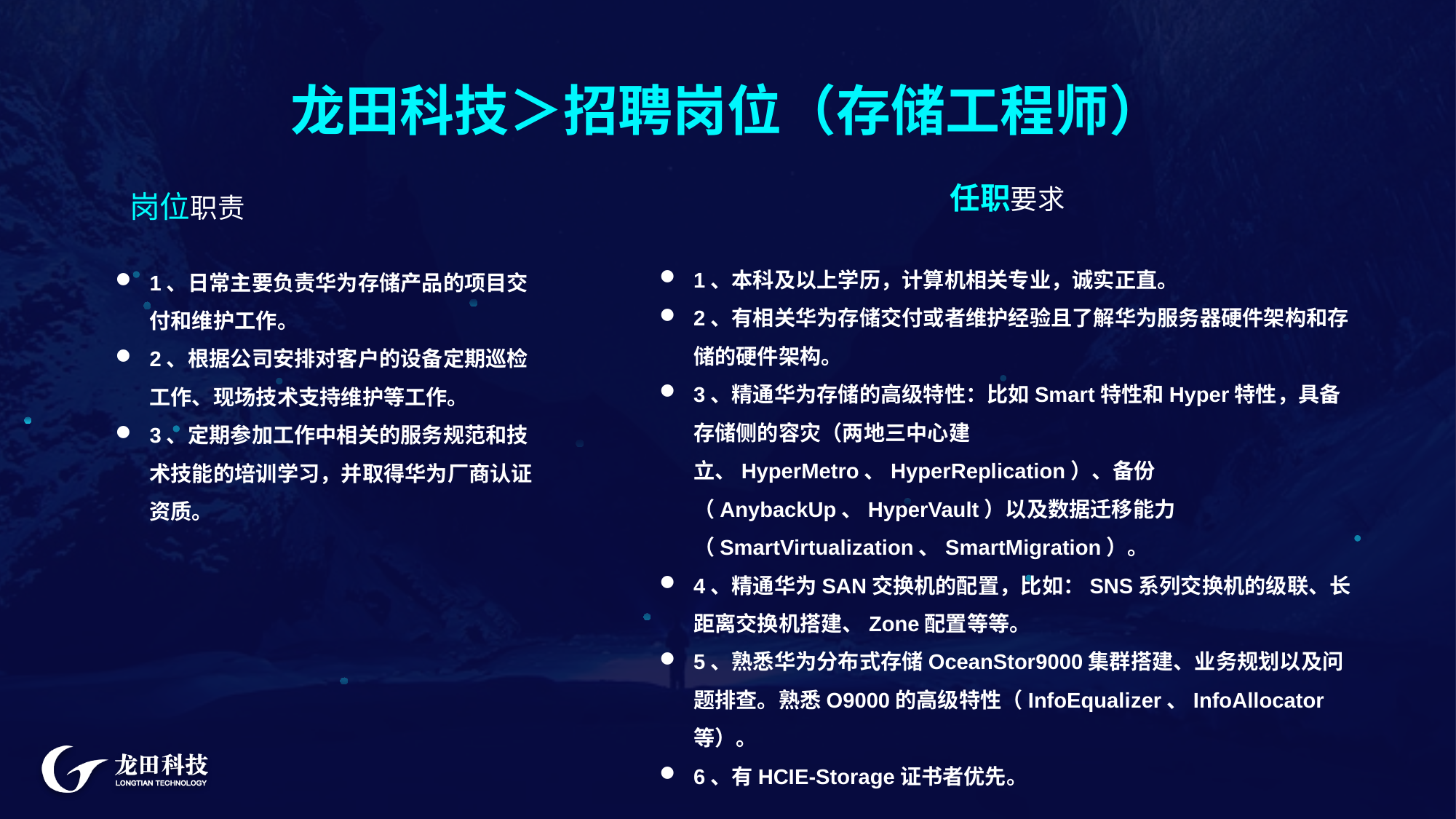

龙田科技＞招聘岗位（存储工程师）

任职要求

1、本科及以上学历，计算机相关专业，诚实正直。
2、有相关华为存储交付或者维护经验且了解华为服务器硬件架构和存储的硬件架构。
3、精通华为存储的高级特性：比如Smart特性和Hyper特性，具备存储侧的容灾（两地三中心建立、HyperMetro、HyperReplication）、备份（AnybackUp、HyperVault）以及数据迁移能力（SmartVirtualization、SmartMigration）。
4、精通华为SAN交换机的配置，比如：SNS系列交换机的级联、长距离交换机搭建、Zone配置等等。
5、熟悉华为分布式存储OceanStor9000集群搭建、业务规划以及问题排查。熟悉O9000的高级特性（InfoEqualizer、InfoAllocator等）。
6、有HCIE-Storage证书者优先。

 岗位职责

1、日常主要负责华为存储产品的项目交付和维护工作。
2、根据公司安排对客户的设备定期巡检工作、现场技术支持维护等工作。
3、定期参加工作中相关的服务规范和技术技能的培训学习，并取得华为厂商认证资质。